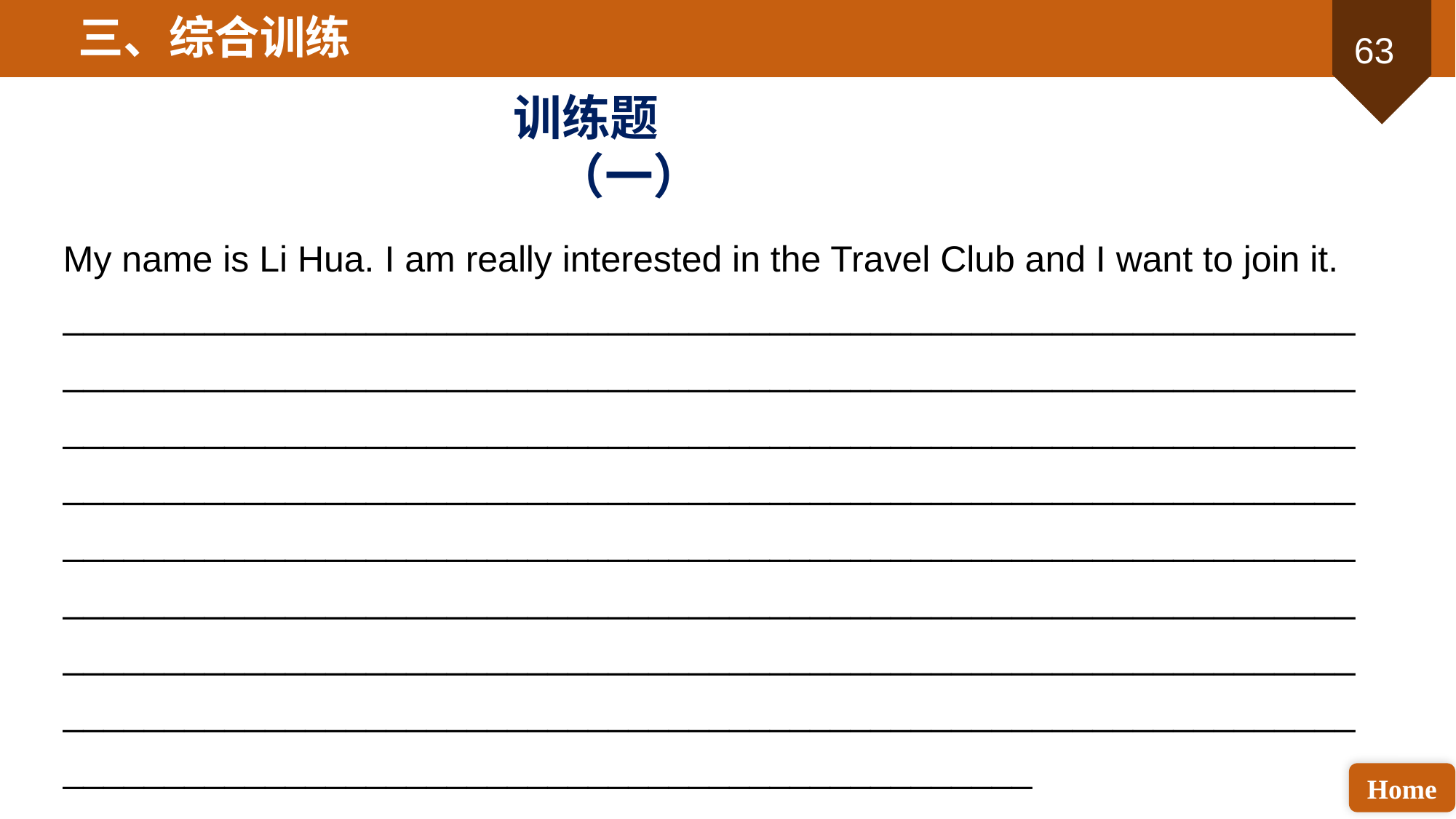

三、综合训练
训练题（一）
My name is Li Hua. I am really interested in the Travel Club and I want to join it.
________________________________________________________________________________________________________________________________________________________________________________________________________________________________________________________________________________________________________________________________________________________________________________________________________________________________________________________________________________________________________________________________________________________________________________